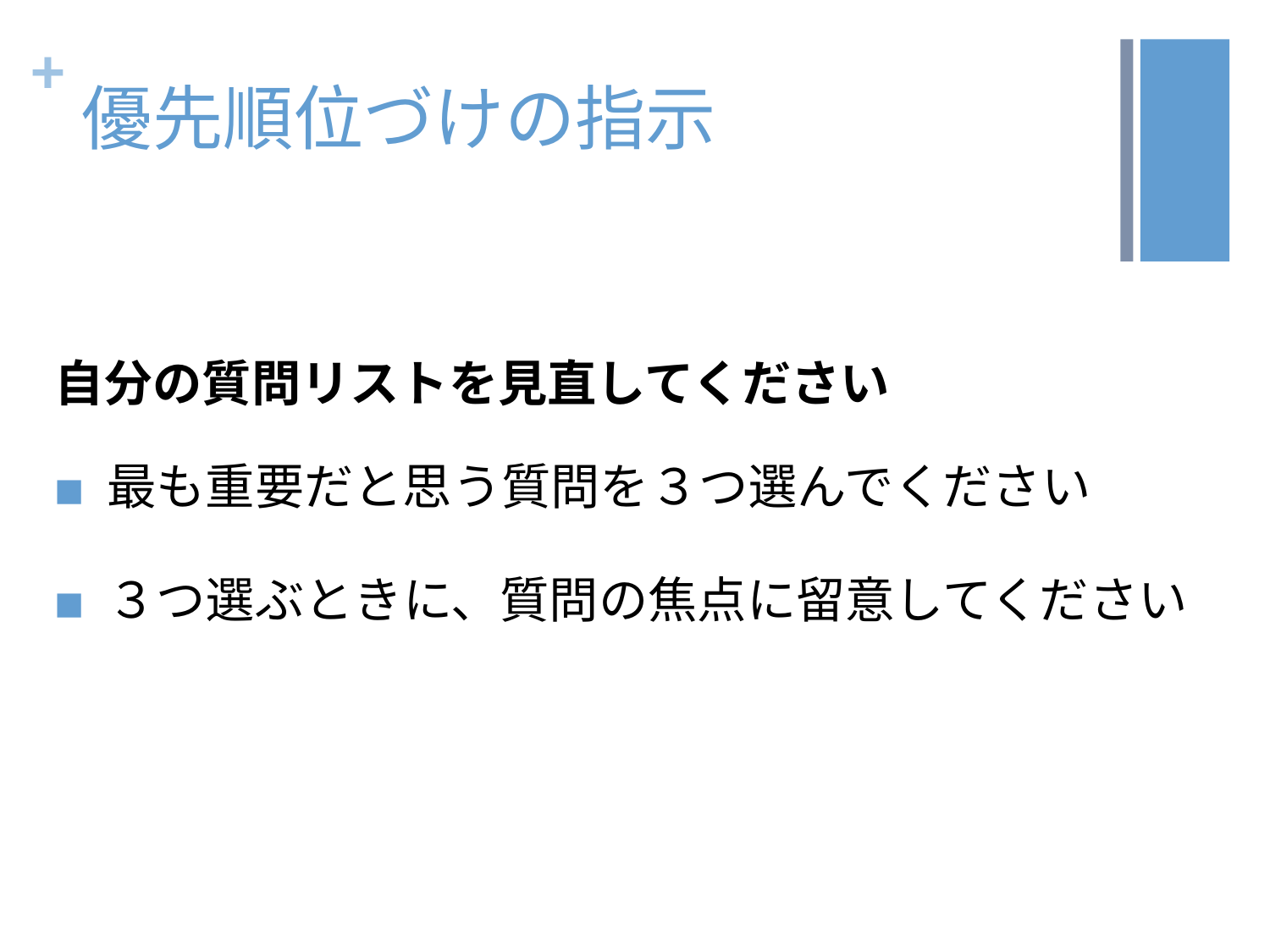

# 優先順位づけの指示
自分の質問リストを見直してください
 最も重要だと思う質問を３つ選んでください
 ３つ選ぶときに、質問の焦点に留意してください